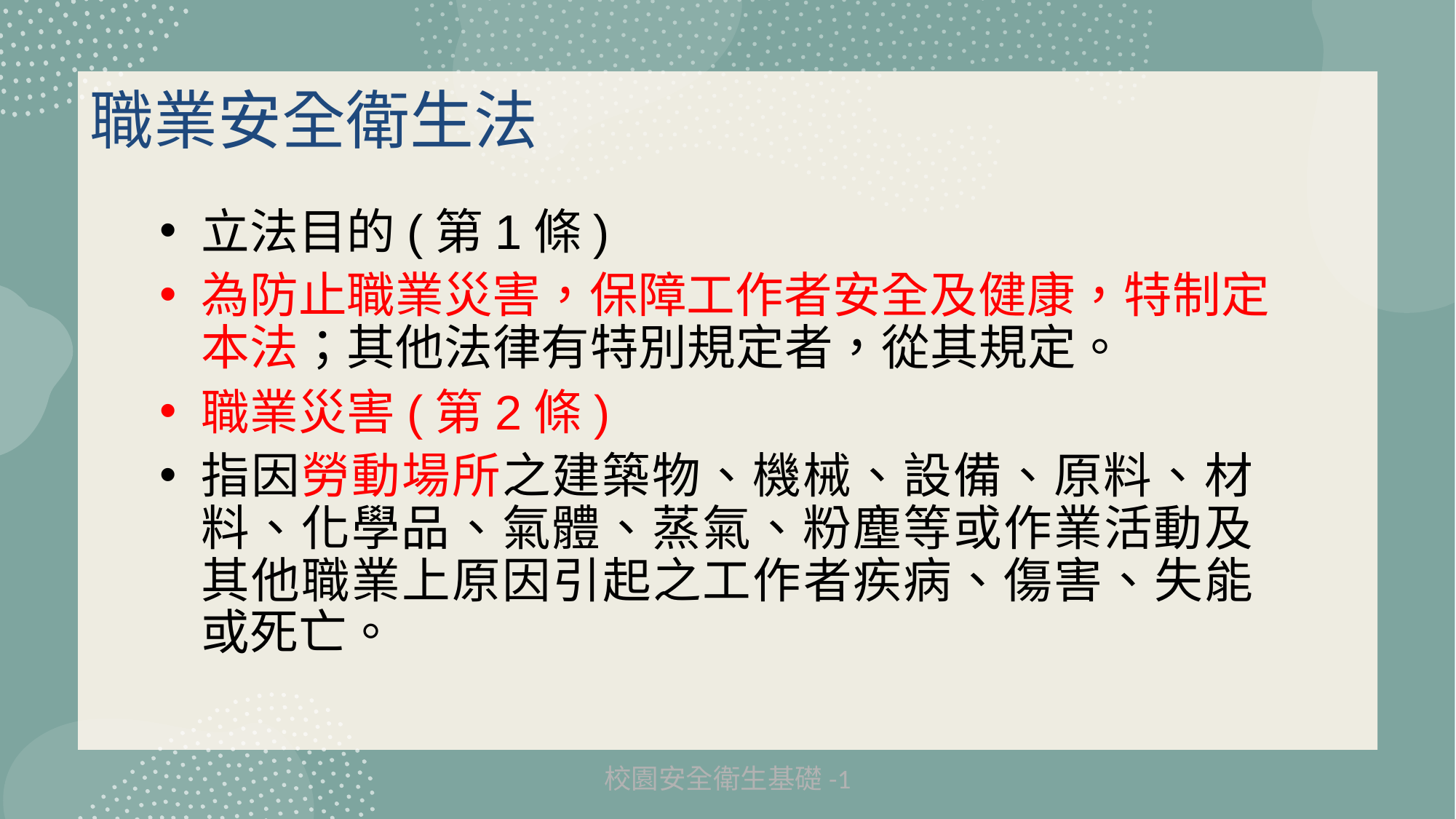

# 職業安全衛生法
立法目的(第1條)
為防止職業災害，保障工作者安全及健康，特制定本法；其他法律有特別規定者，從其規定。
職業災害(第2條)
指因勞動場所之建築物、機械、設備、原料、材料、化學品、氣體、蒸氣、粉塵等或作業活動及其他職業上原因引起之工作者疾病、傷害、失能或死亡。
校園安全衛生基礎-1
15